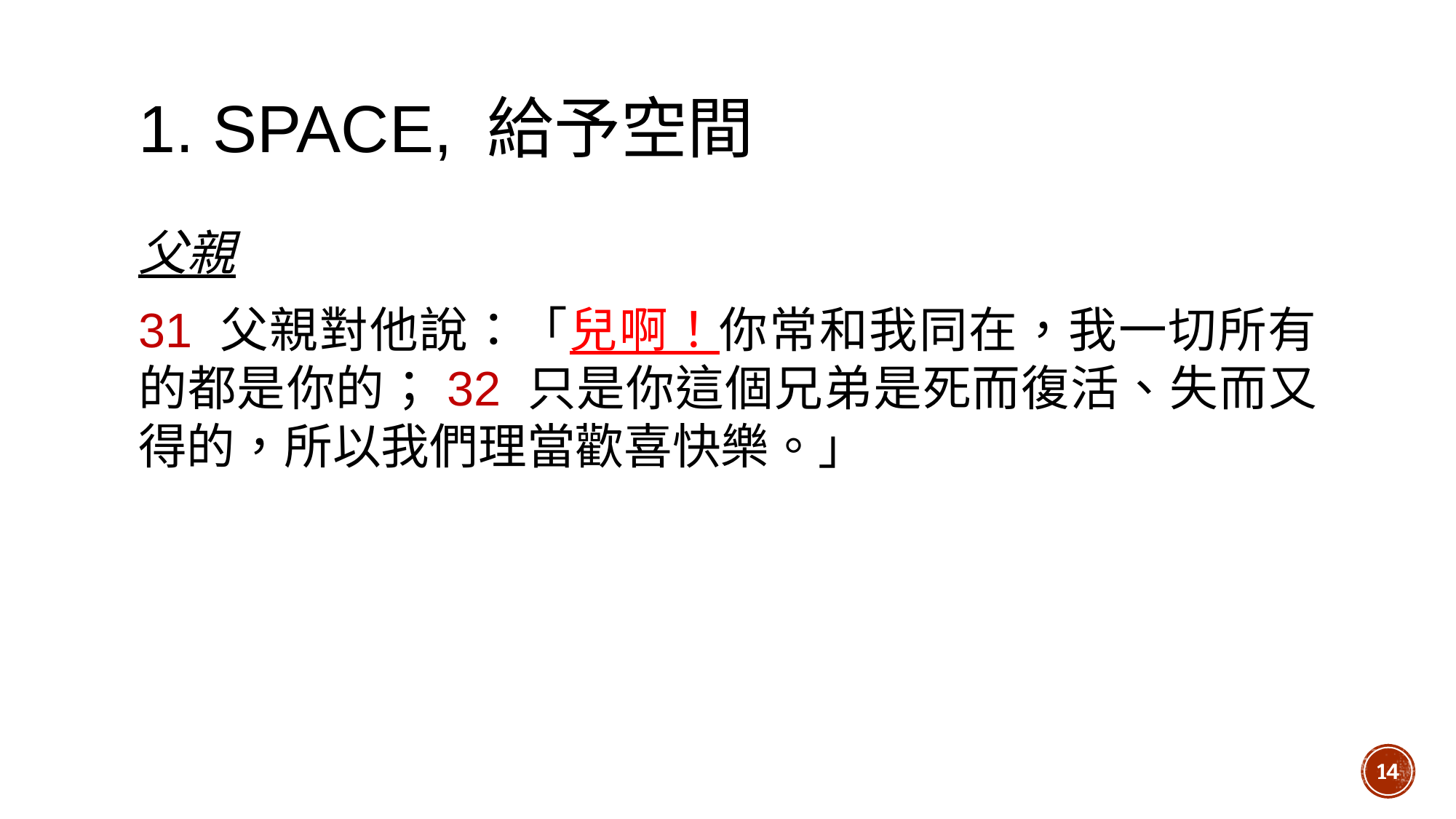

# 1. Space, 給予空間
父親
31 父親對他說：「兒啊！你常和我同在，我一切所有的都是你的；32 只是你這個兄弟是死而復活、失而又得的，所以我們理當歡喜快樂。」
14